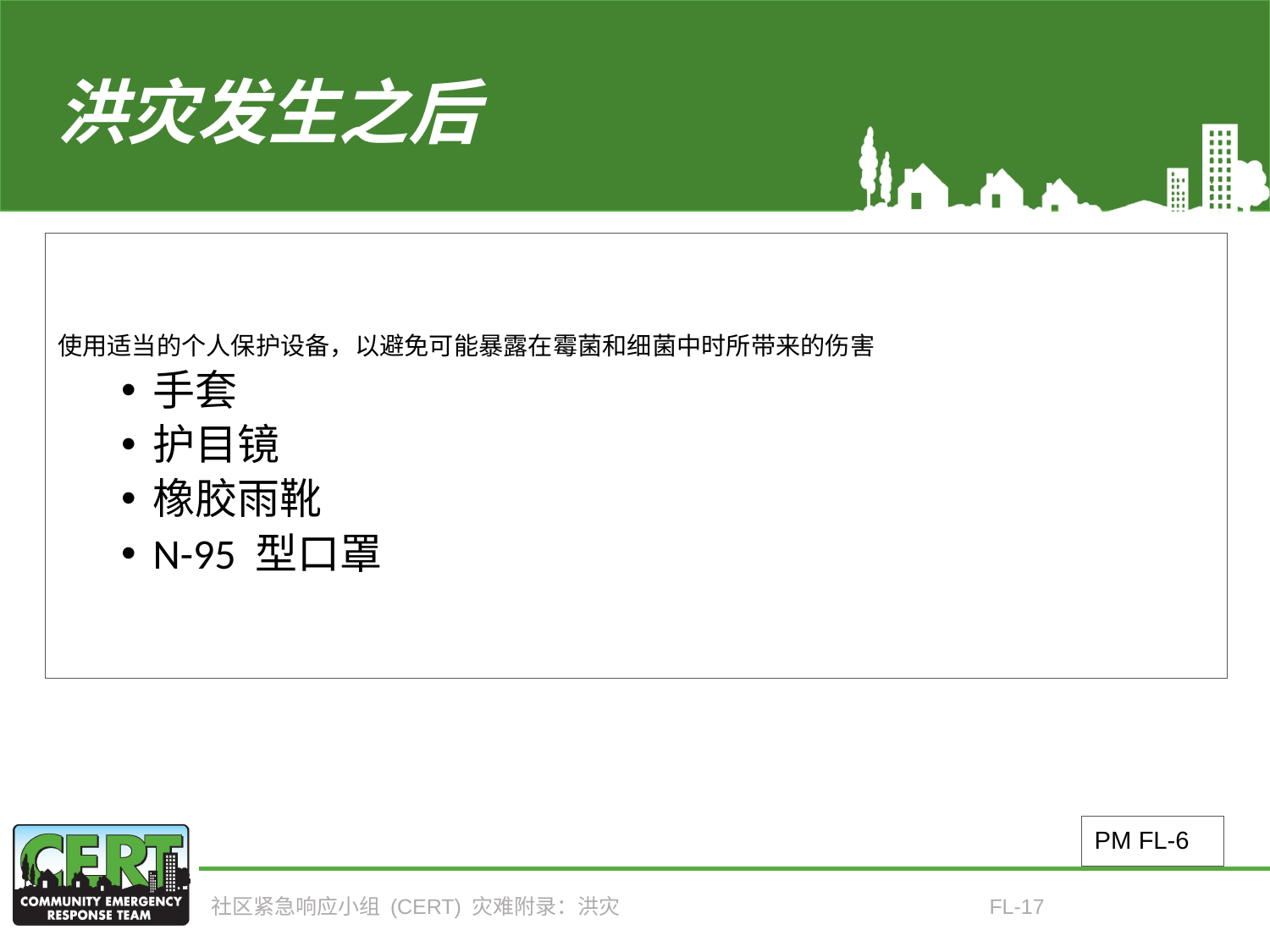

# 洪灾发生之后
使用适当的个人保护设备，以避免可能暴露在霉菌和细菌中时所带来的伤害
手套
护目镜
橡胶雨靴
N-95 型口罩
PM FL-6
社区紧急响应小组 (CERT) 灾难附录：洪灾
FL-17